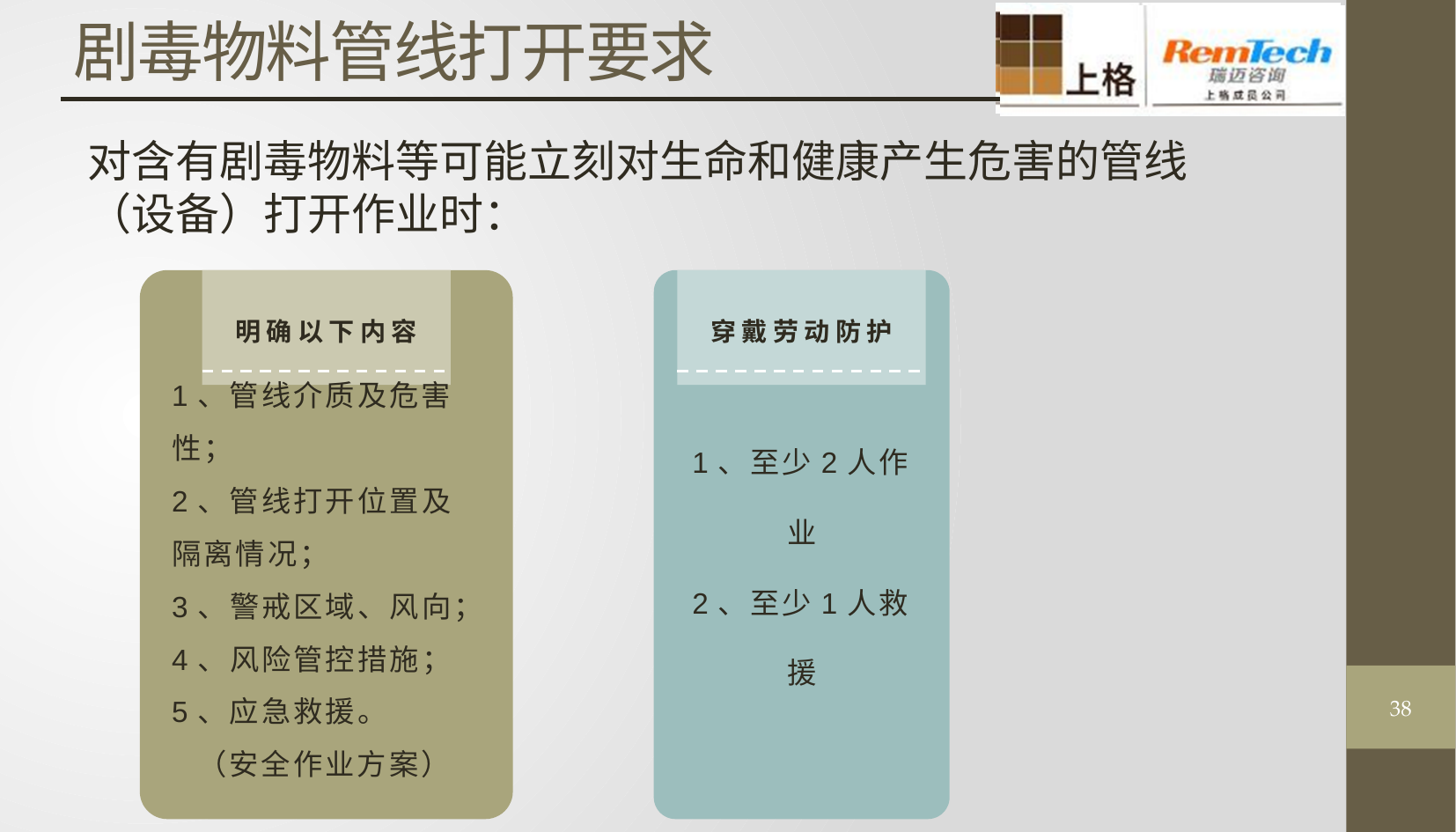

# 剧毒物料管线打开要求
对含有剧毒物料等可能立刻对生命和健康产生危害的管线（设备）打开作业时：

明确以下内容
穿戴劳动防护
1、至少2人作业
2、至少1人救援
1、管线介质及危害性；
2、管线打开位置及隔离情况；
3、警戒区域、风向；
4、风险管控措施；
5、应急救援。
  （安全作业方案）